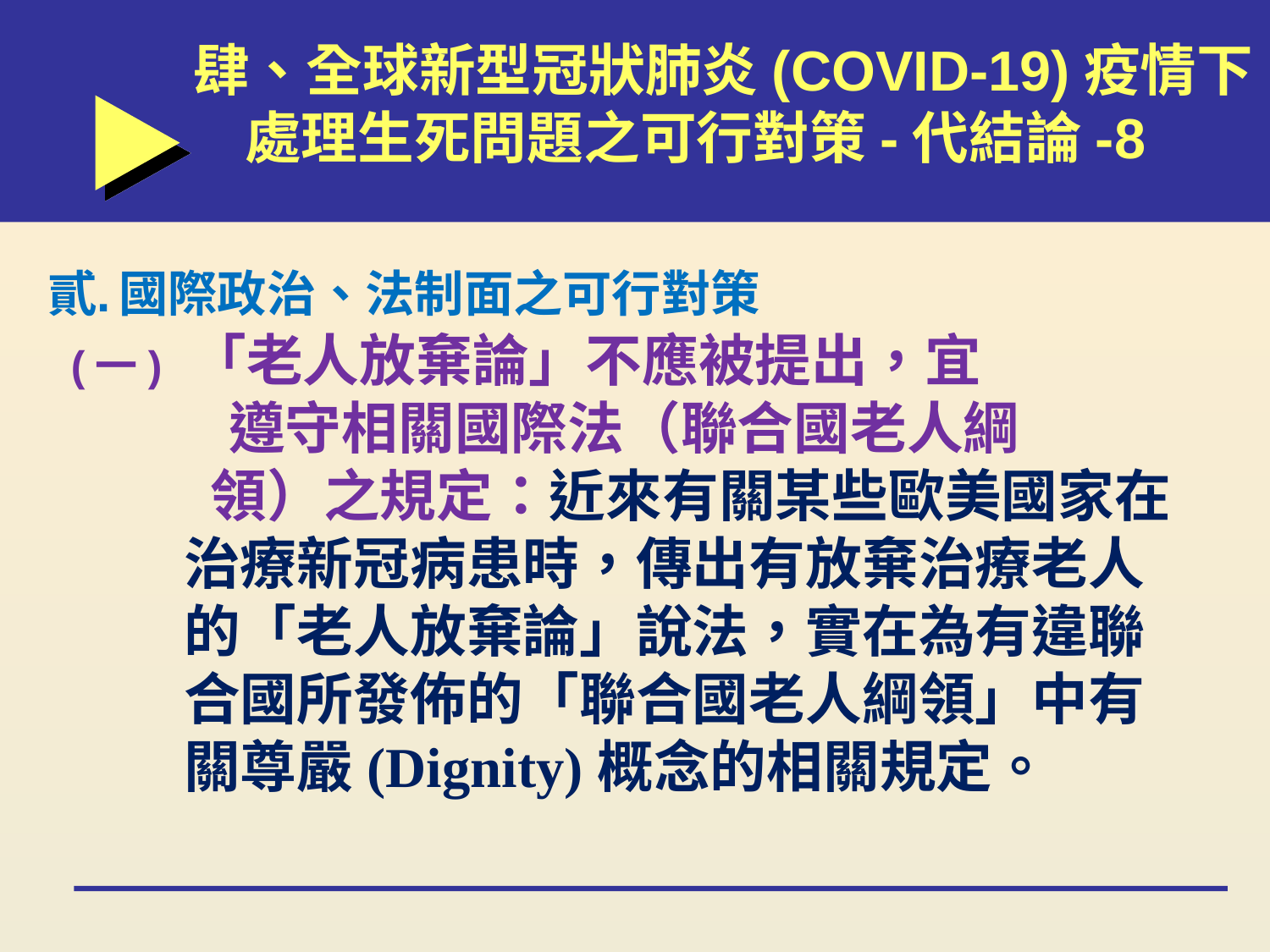

肆、全球新型冠狀肺炎(COVID-19)疫情下
    處理生死問題之可行對策-代結論-8
國際政治、法制面之可行對策
  (一) 「老人放棄論」不應被提出，宜
             遵守相關國際法（聯合國老人綱
 領）之規定：近來有關某些歐美國家在治療新冠病患時，傳出有放棄治療老人的「老人放棄論」說法，實在為有違聯合國所發佈的「聯合國老人綱領」中有關尊嚴(Dignity)概念的相關規定。